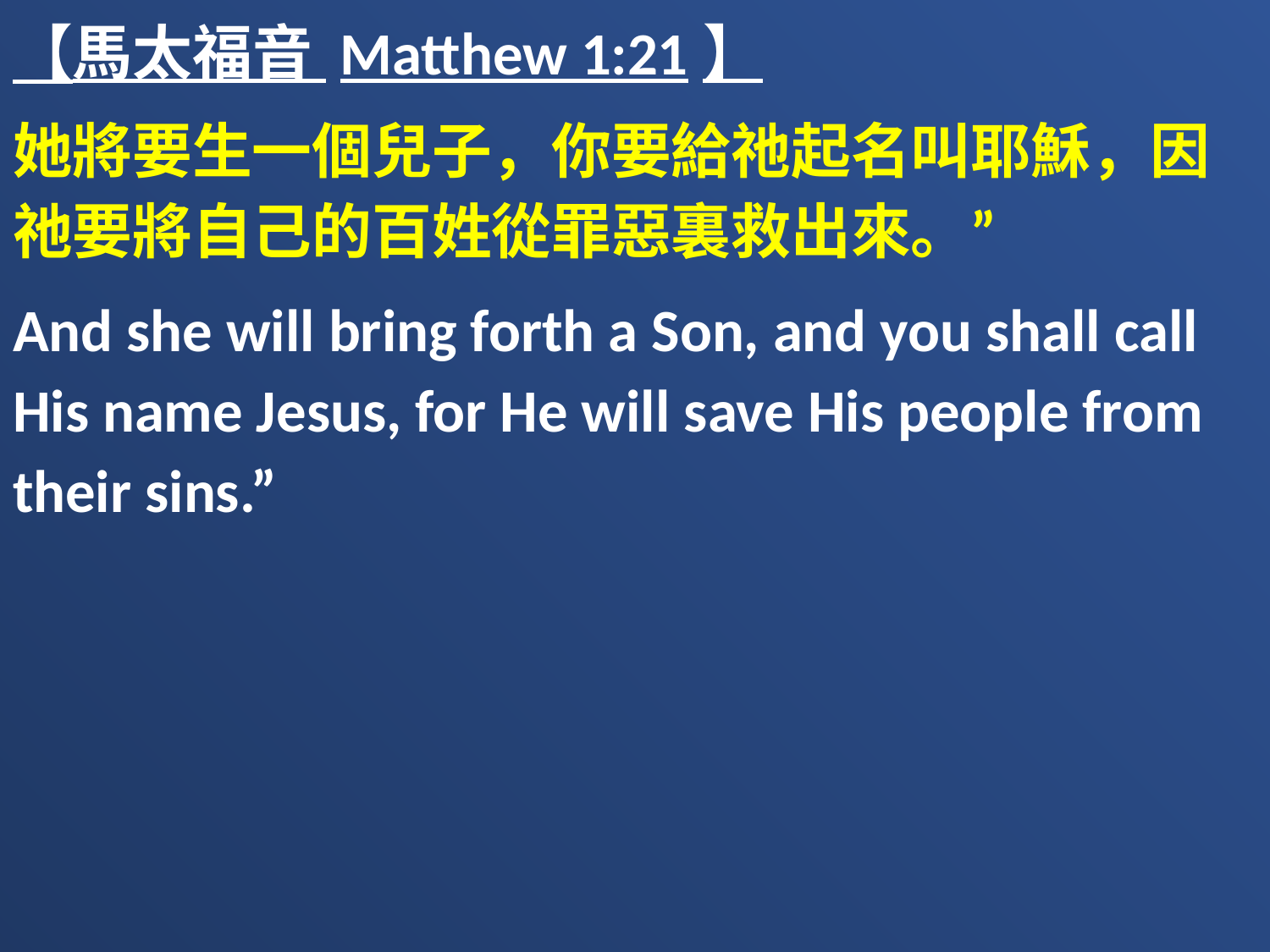

【馬太福音 Matthew 1:21】
她將要生一個兒子，你要給祂起名叫耶穌，因祂要將自己的百姓從罪惡裏救出來。”
And she will bring forth a Son, and you shall call His name Jesus, for He will save His people from their sins.”